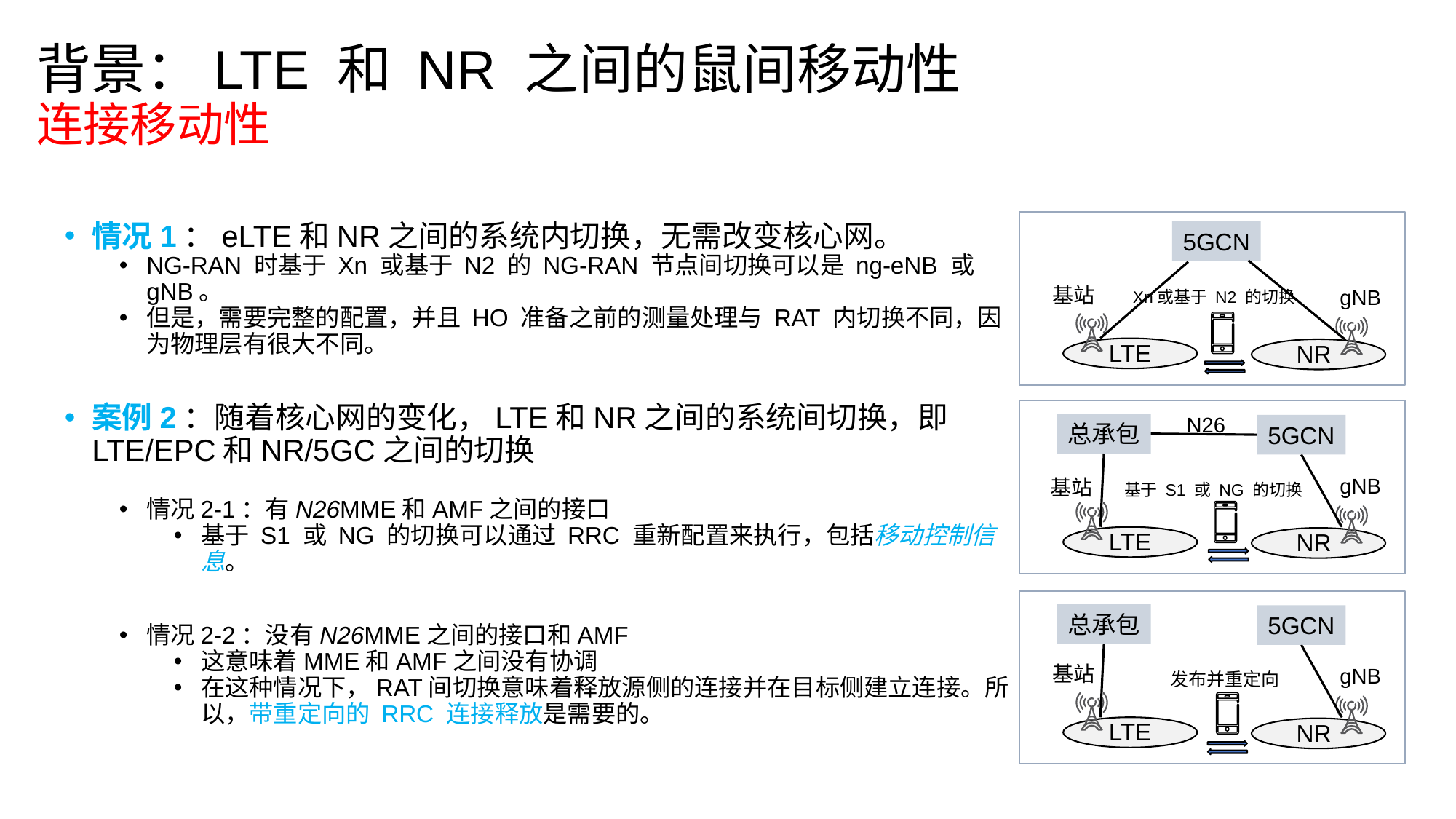

# 背景：LTE 和 NR 之间的鼠间移动性 连接移动性

情况1：eLTE和NR之间的系统内切换，无需改变核心网。
NG-RAN 时基于 Xn 或基于 N2 的 NG-RAN 节点间切换可以是 ng-eNB 或 gNB。
但是，需要完整的配置，并且 HO 准备之前的测量处理与 RAT 内切换不同，因为物理层有很大不同。

案例2：随着核心网的变化，LTE和NR之间的系统间切换，即LTE/EPC和NR/5GC之间的切换

情况2-1：有N26MME和AMF之间的接口
基于 S1 或 NG 的切换可以通过 RRC 重新配置来执行，包括移动控制信息。

情况2-2：没有N26MME之间的接口和AMF
这意味着MME和AMF之间没有协调
在这种情况下，RAT间切换意味着释放源侧的连接并在目标侧建立连接。所以，带重定向的 RRC 连接释放是需要的。
5GCN
基站
gNB
Xn或基于 N2 的切换

LTE
NR

N26
总承包
5GCN
gNB
基站
基于 S1 或 NG 的切换

LTE
NR

总承包
5GCN
基站
gNB
发布并重定向

LTE
NR